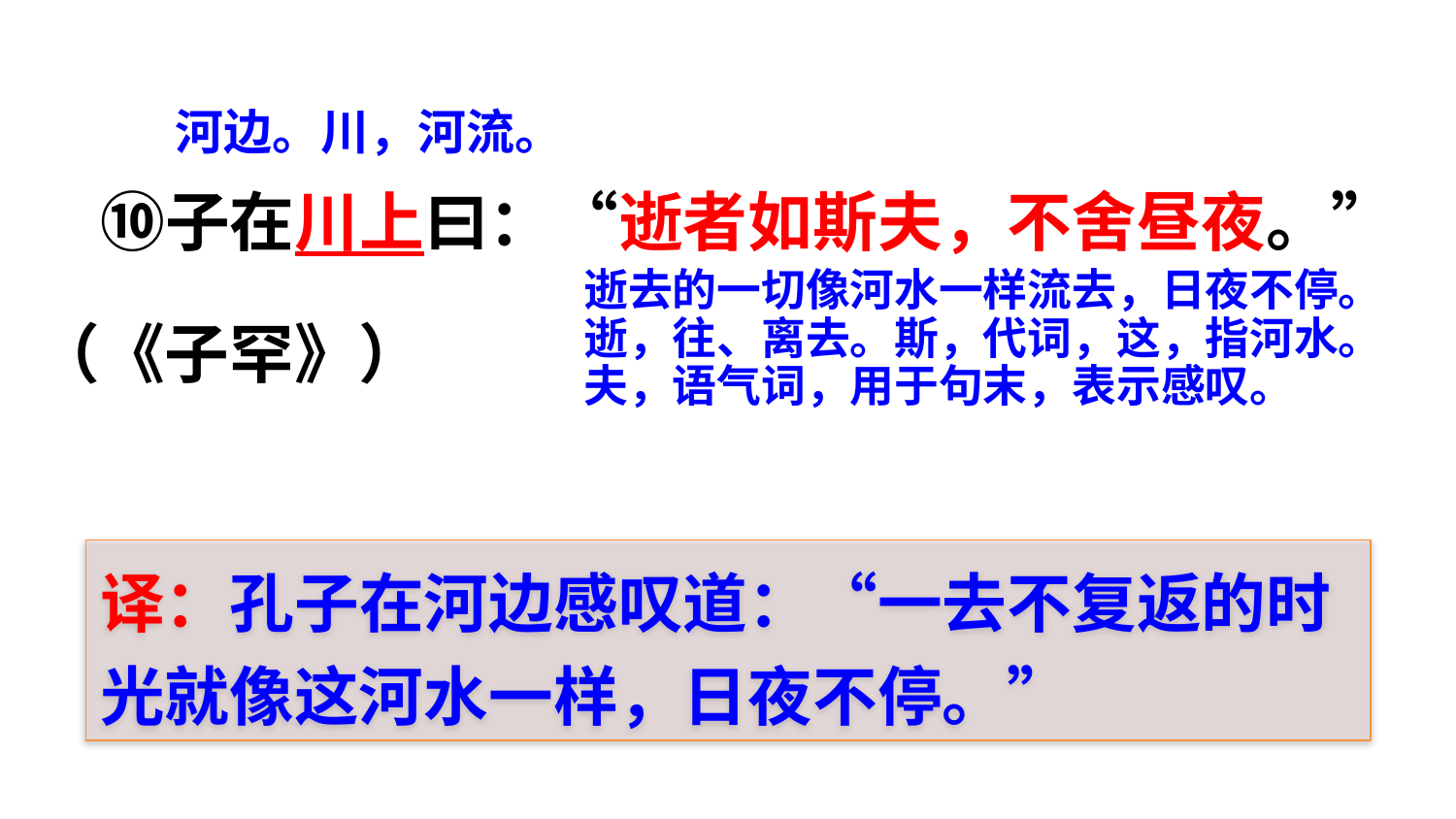

河边。川，河流。
　⑩子在川上曰：“逝者如斯夫，不舍昼夜。”（《子罕》）
逝去的一切像河水一样流去，日夜不停。逝，往、离去。斯，代词，这，指河水。夫，语气词，用于句末，表示感叹。
译：孔子在河边感叹道：“一去不复返的时光就像这河水一样，日夜不停。”